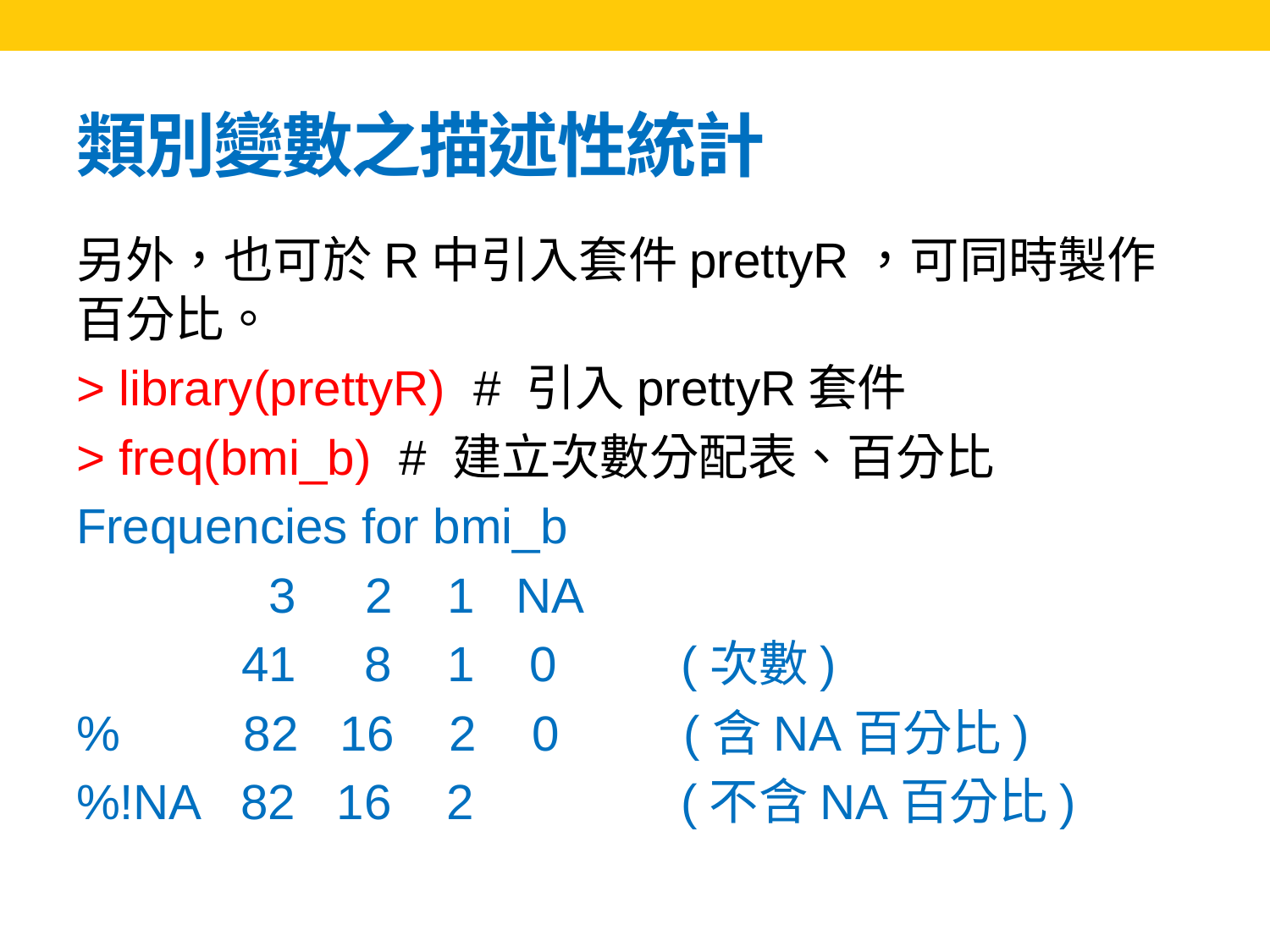

# 類別變數之描述性統計
另外，也可於R中引入套件prettyR，可同時製作百分比。
> library(prettyR)  # 引入prettyR套件
> freq(bmi_b)  # 建立次數分配表、百分比
Frequencies for bmi_b
              3     2    1   NA
            41     8    1    0         (次數)
%         82   16    2    0         (含NA百分比)
%!NA   82   16    2               (不含NA百分比)